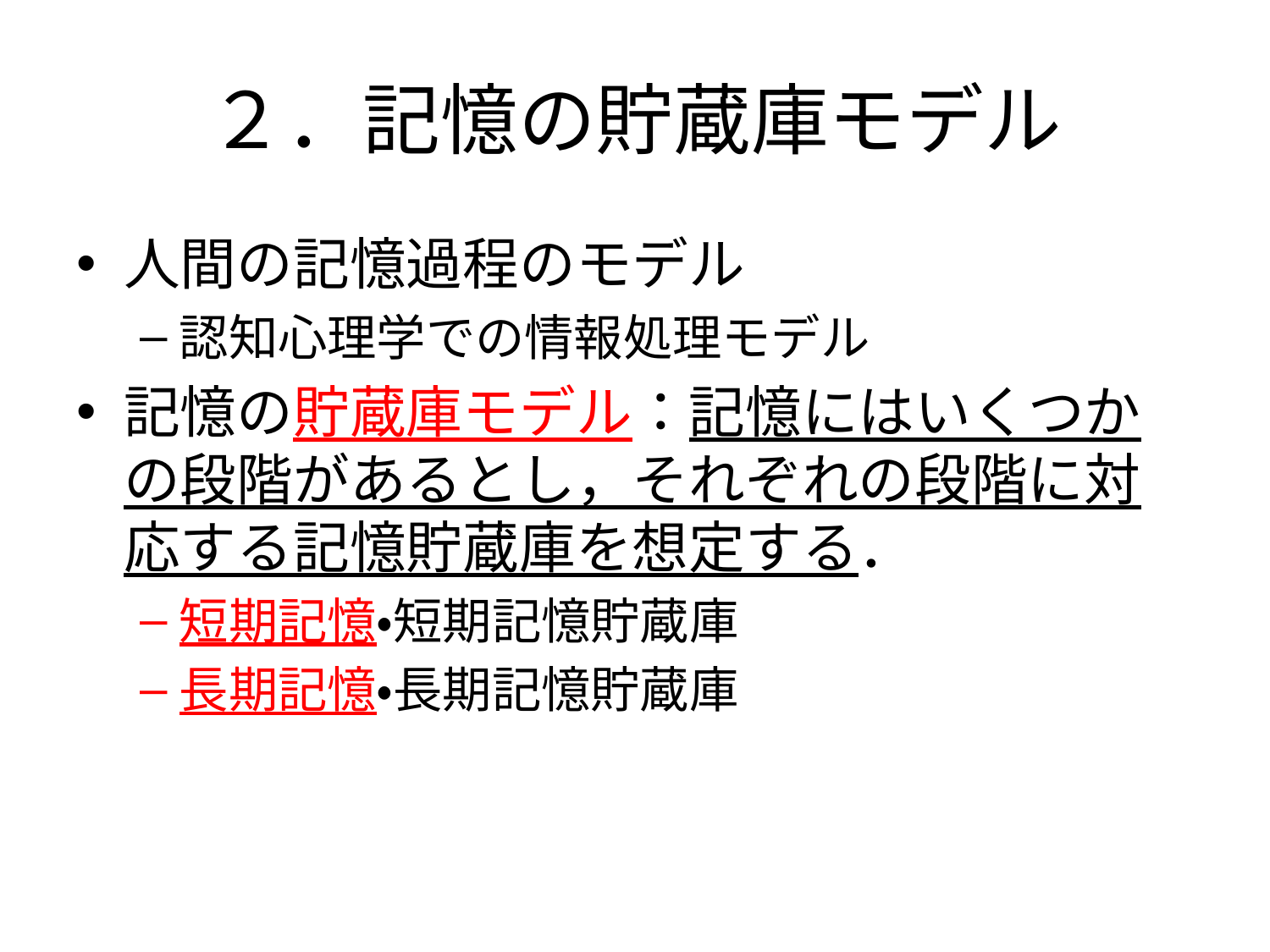

# ２．記憶の貯蔵庫モデル
人間の記憶過程のモデル
認知心理学での情報処理モデル
記憶の貯蔵庫モデル：記憶にはいくつかの段階があるとし，それぞれの段階に対応する記憶貯蔵庫を想定する．
短期記憶・短期記憶貯蔵庫
長期記憶・長期記憶貯蔵庫